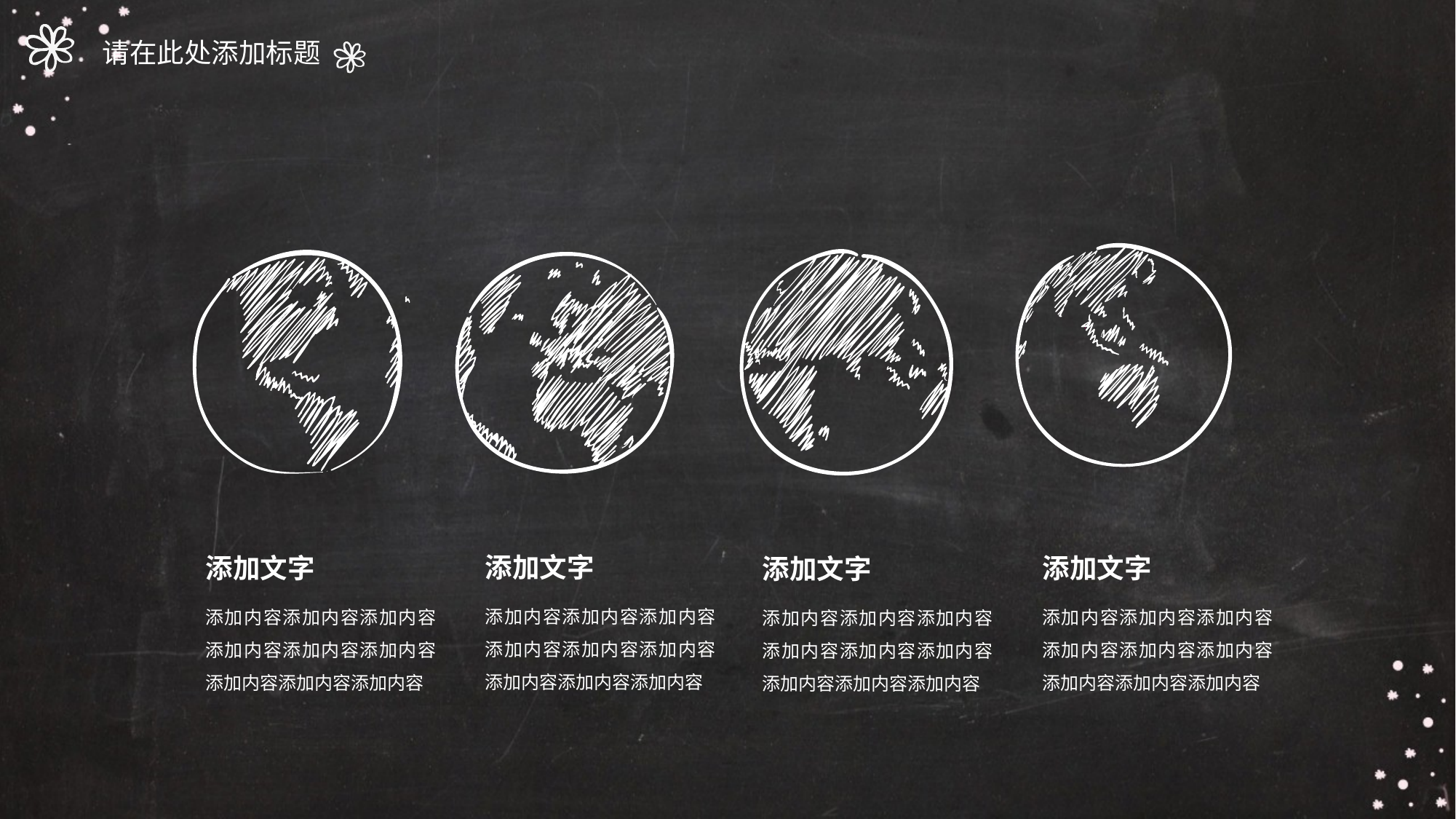

请在此处添加标题

添加文字
添加文字
添加文字
添加文字
添加内容添加内容添加内容添加内容添加内容添加内容添加内容添加内容添加内容
添加内容添加内容添加内容添加内容添加内容添加内容添加内容添加内容添加内容
添加内容添加内容添加内容添加内容添加内容添加内容添加内容添加内容添加内容
添加内容添加内容添加内容添加内容添加内容添加内容添加内容添加内容添加内容